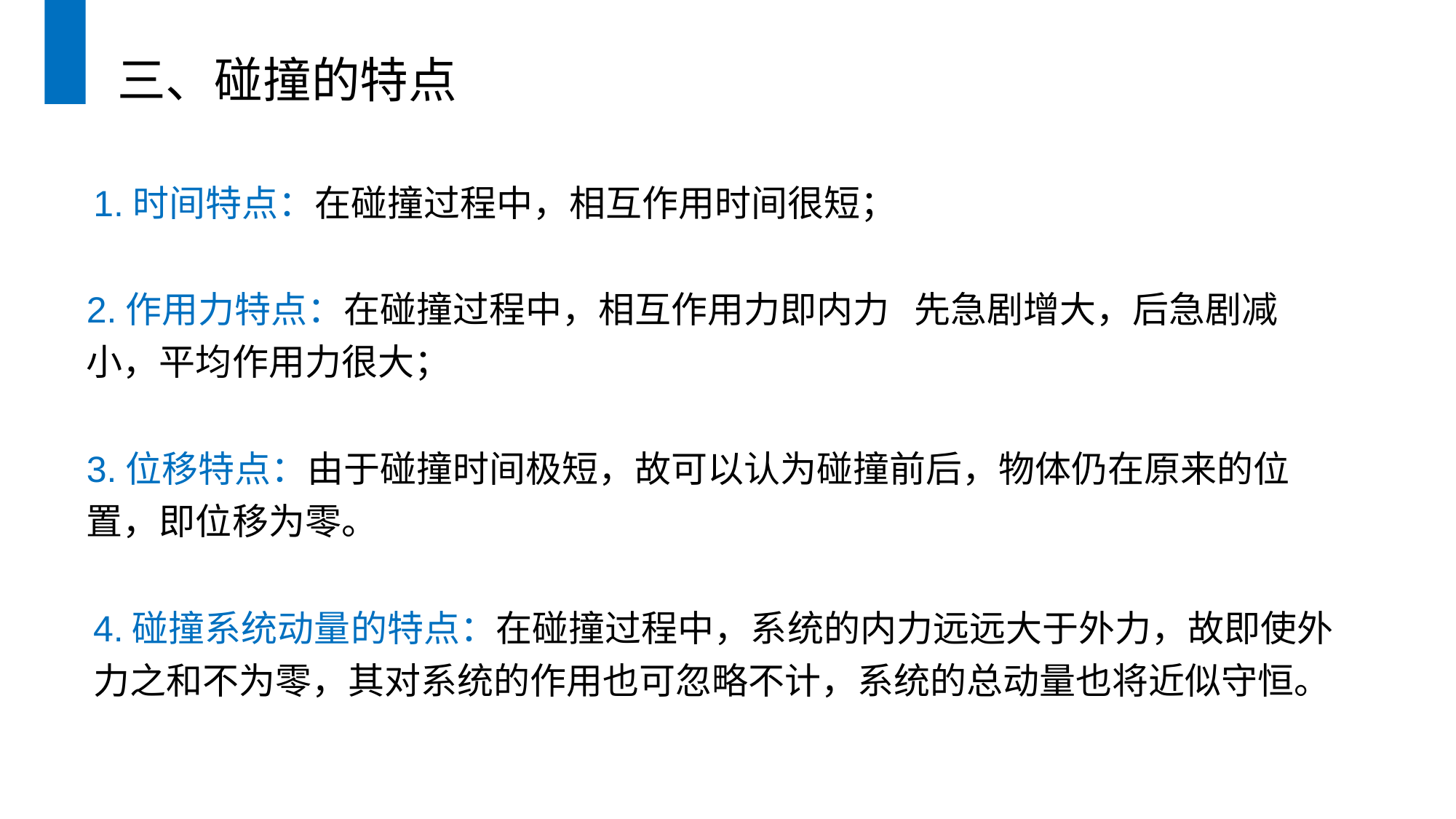

三、碰撞的特点
1.时间特点：在碰撞过程中，相互作用时间很短；
2.作用力特点：在碰撞过程中，相互作用力即内力   先急剧增大，后急剧减小，平均作用力很大；
3.位移特点：由于碰撞时间极短，故可以认为碰撞前后，物体仍在原来的位置，即位移为零。
4.碰撞系统动量的特点：在碰撞过程中，系统的内力远远大于外力，故即使外力之和不为零，其对系统的作用也可忽略不计，系统的总动量也将近似守恒。